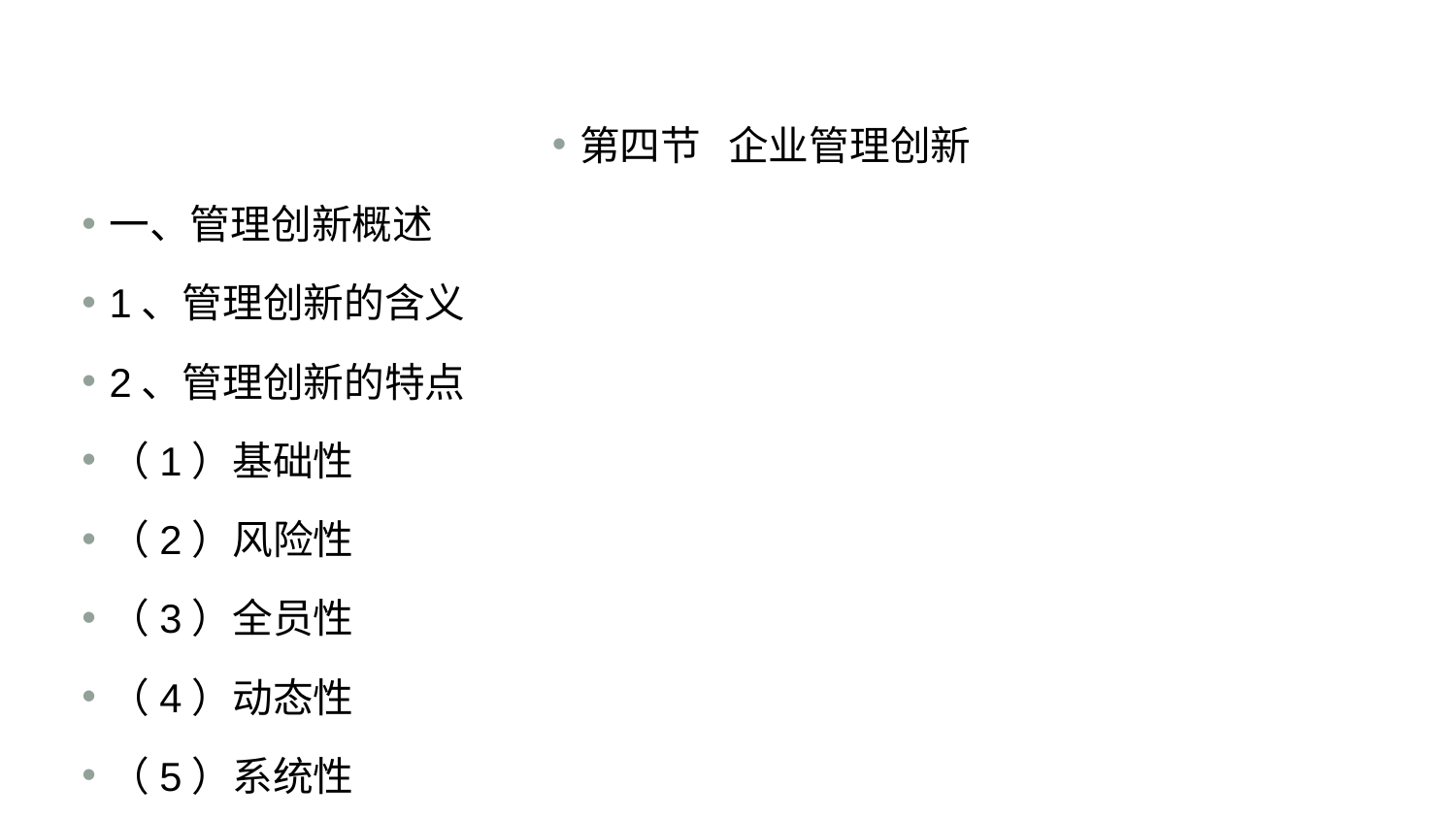

#
第四节   企业管理创新
一、管理创新概述
1、管理创新的含义
2、管理创新的特点
（1）基础性
（2）风险性
（3）全员性
（4）动态性
（5）系统性